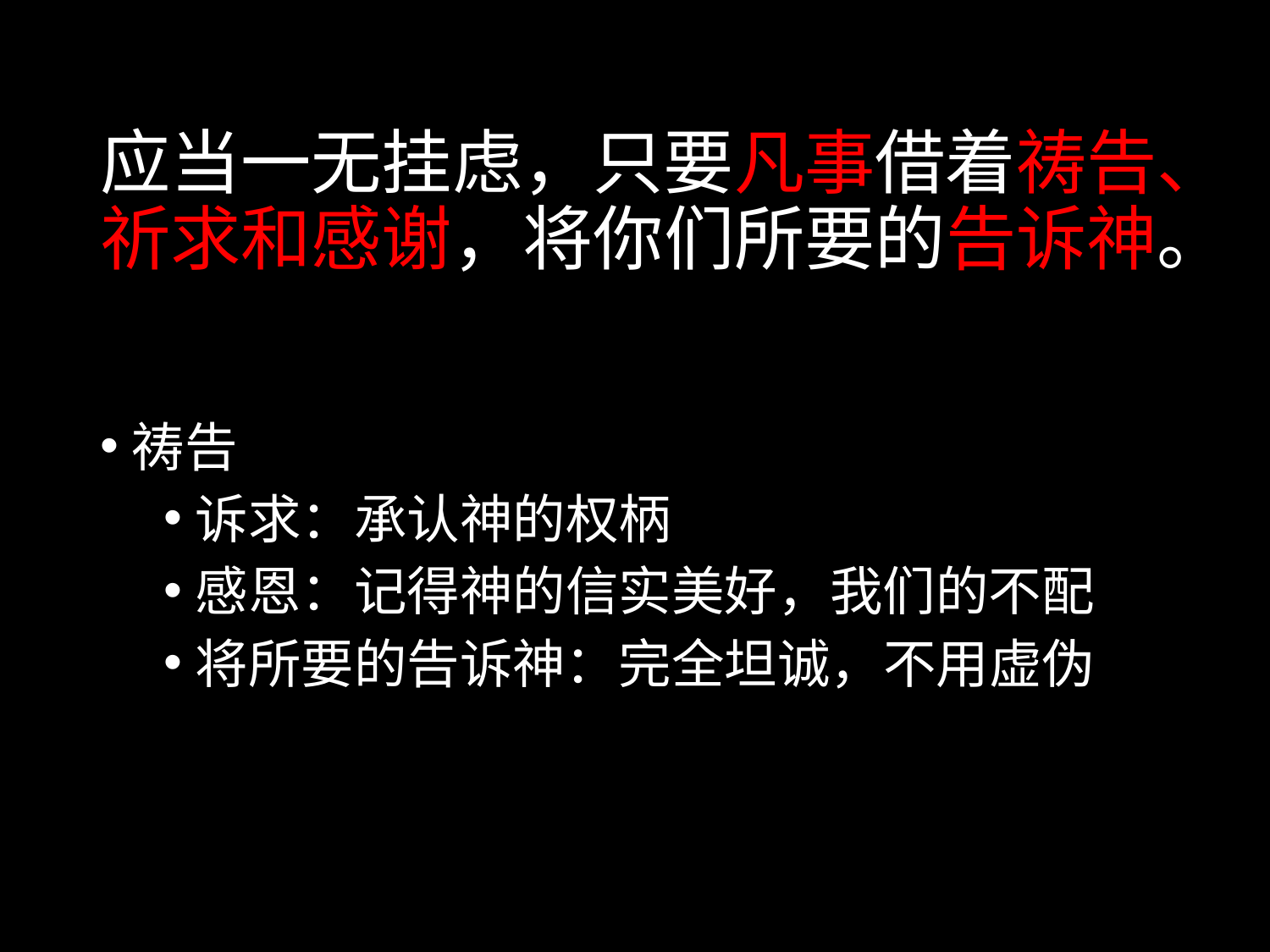

# 应当一无挂虑，只要凡事借着祷告、祈求和感谢，将你们所要的告诉神。

祷告
诉求：承认神的权柄
感恩：记得神的信实美好，我们的不配
将所要的告诉神：完全坦诚，不用虚伪